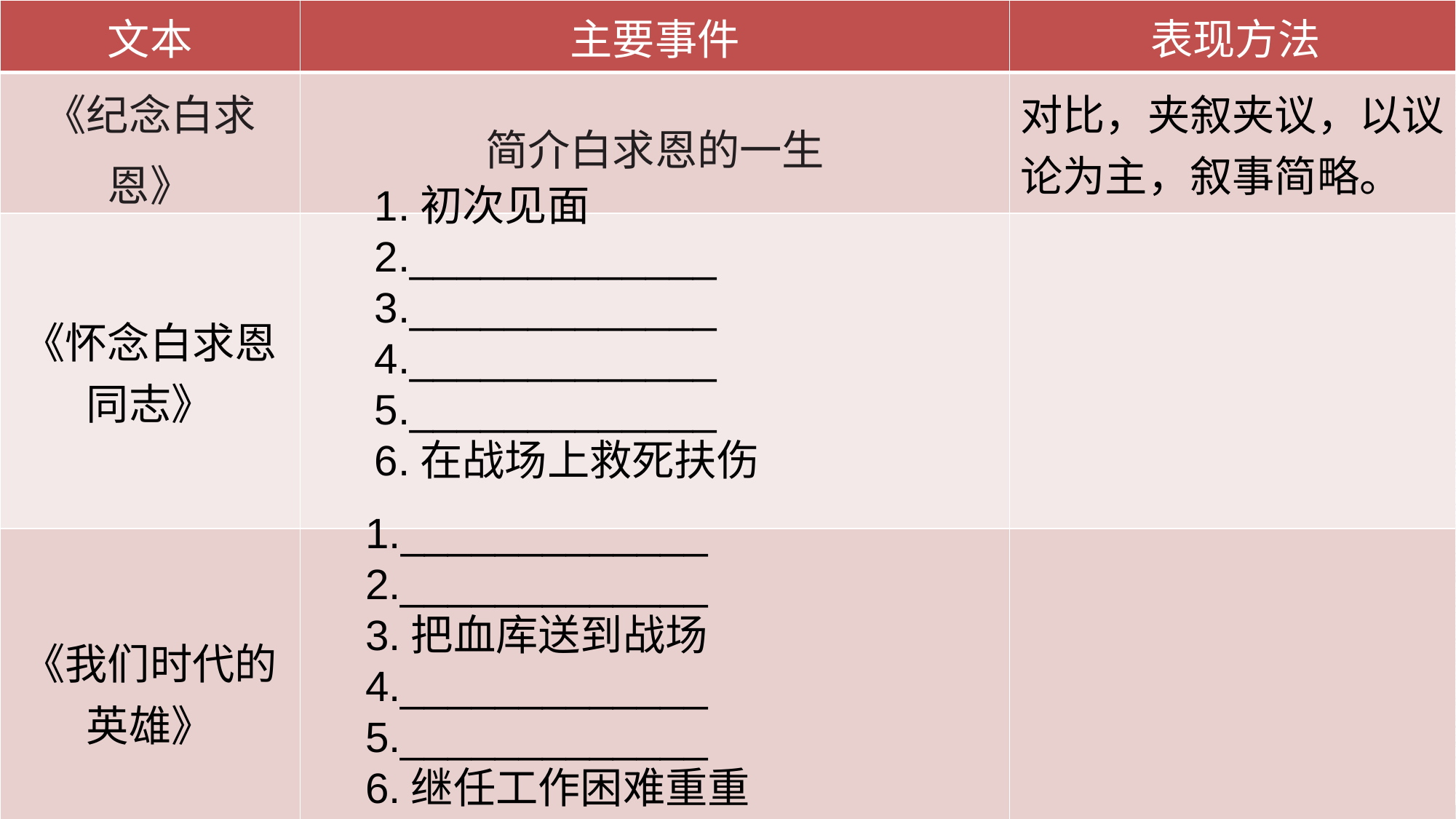

| 文本 | 主要事件 | 表现方法 |
| --- | --- | --- |
| 《纪念白求恩》 | 简介白求恩的一生 | 对比，夹叙夹议，以议论为主，叙事简略。 |
| 《怀念白求恩同志》 |  |  |
| 《我们时代的英雄》 |  |  |

1.初次见面
2._____________
3._____________
4._____________
5._____________
6.在战场上救死扶伤
1._____________
2._____________
3.把血库送到战场
4._____________
5._____________
6.继任工作困难重重